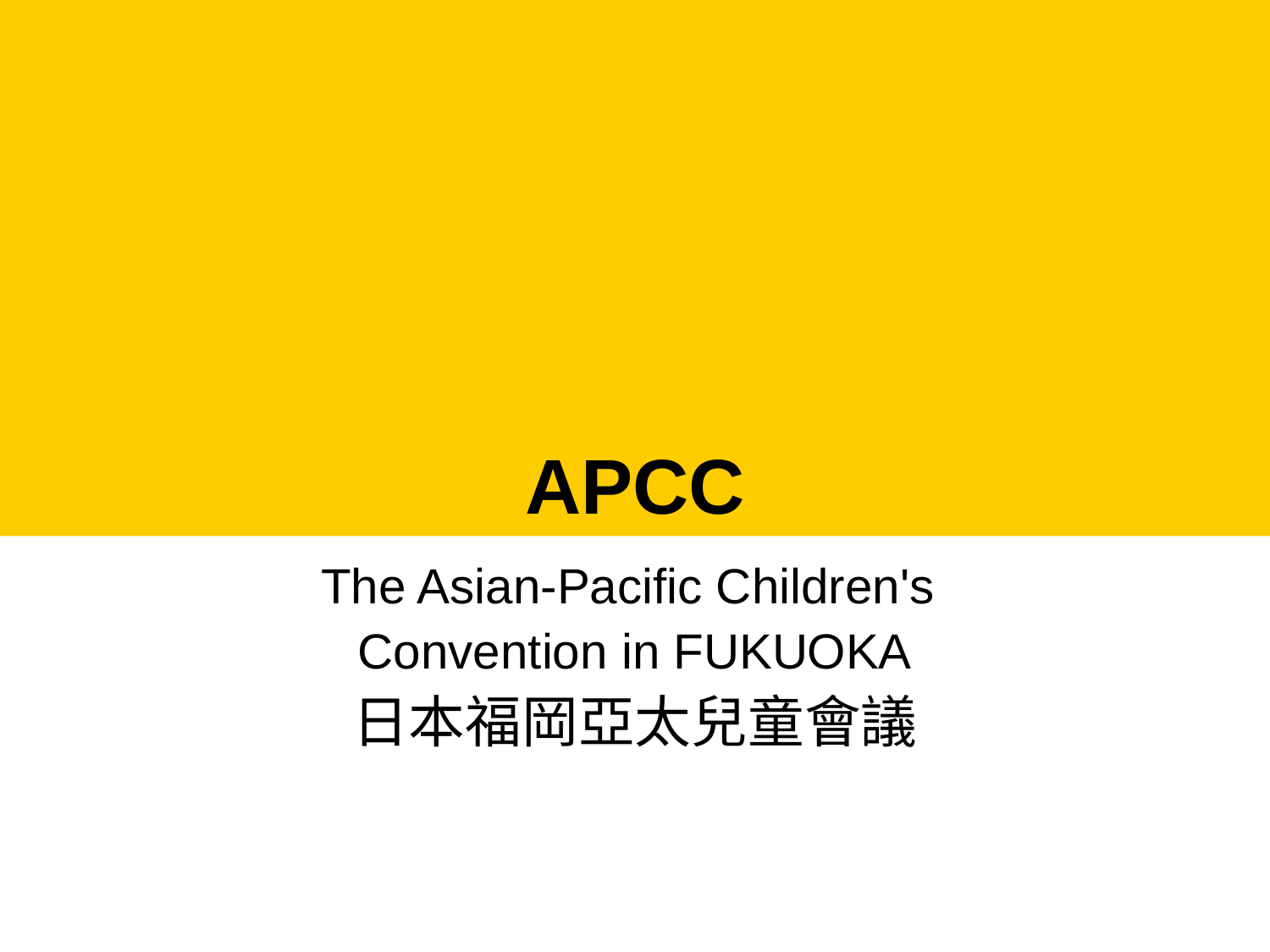

# APCC
The Asian-Pacific Children's
Convention in FUKUOKA
日本福岡亞太兒童會議